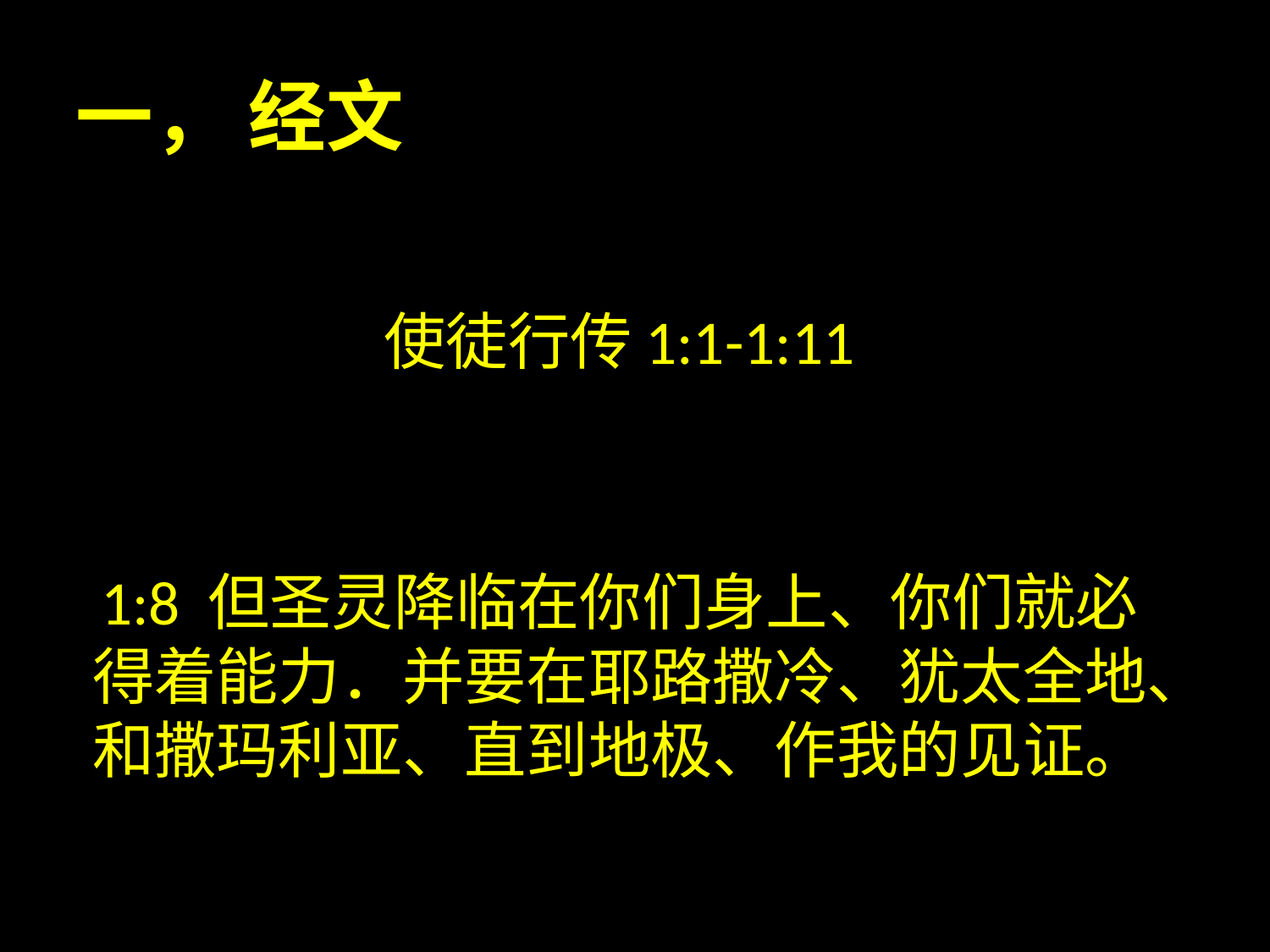

一， 经文

使徒行传1:1-1:11

1:8 但圣灵降临在你们身上、你们就必得着能力．并要在耶路撒冷、犹太全地、和撒玛利亚、直到地极、作我的见证。